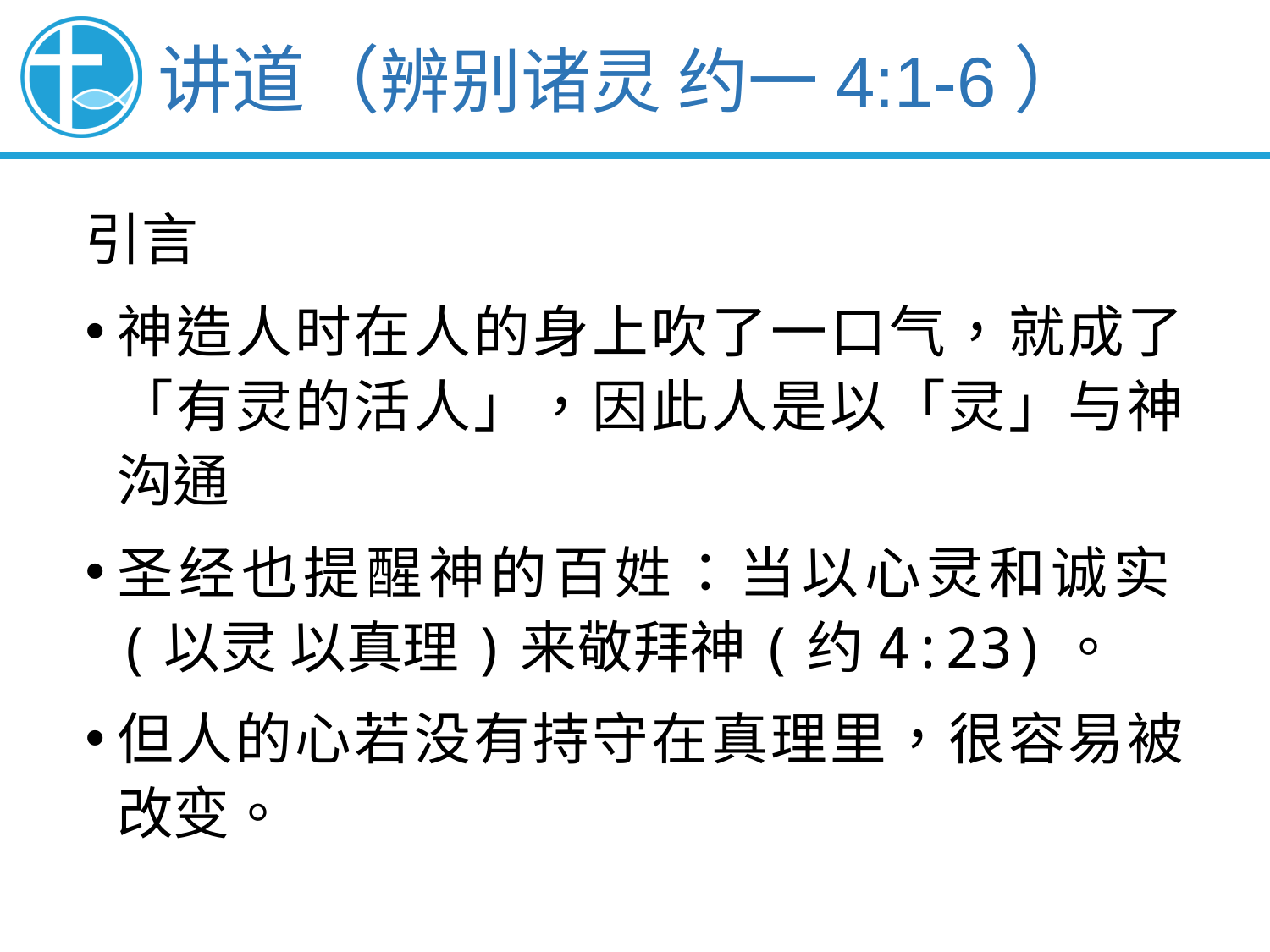

讲道（辨别诸灵 约一4:1-6）
引言
神造人时在人的身上吹了一口气，就成了「有灵的活人」，因此人是以「灵」与神沟通
圣经也提醒神的百姓：当以心灵和诚实(以灵 以真理)来敬拜神(约4:23)。
但人的心若没有持守在真理里，很容易被改变。